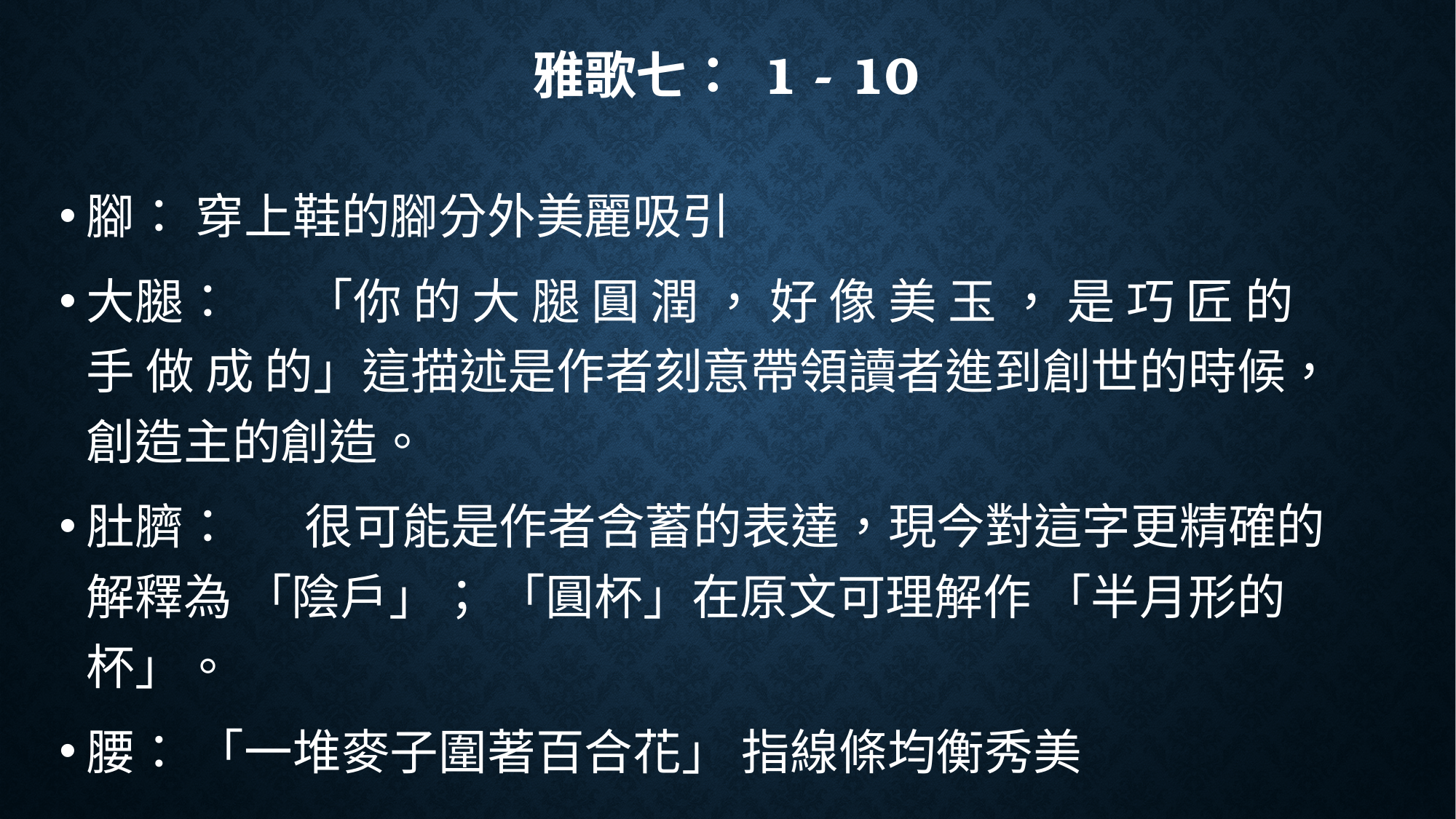

# 雅歌七： 1 - 10
腳：	穿上鞋的腳分外美麗吸引
大腿：	「你 的 大 腿 圓 潤 ， 好 像 美 玉 ， 是 巧 匠 的 手 做 成 的」這描述是作者刻意帶領讀者進到創世的時候，創造主的創造。
肚臍：	很可能是作者含蓄的表達，現今對這字更精確的解釋為 「陰戶」； 「圓杯」在原文可理解作 「半月形的杯」。
腰：	「一堆麥子圍著百合花」	指線條均衡秀美